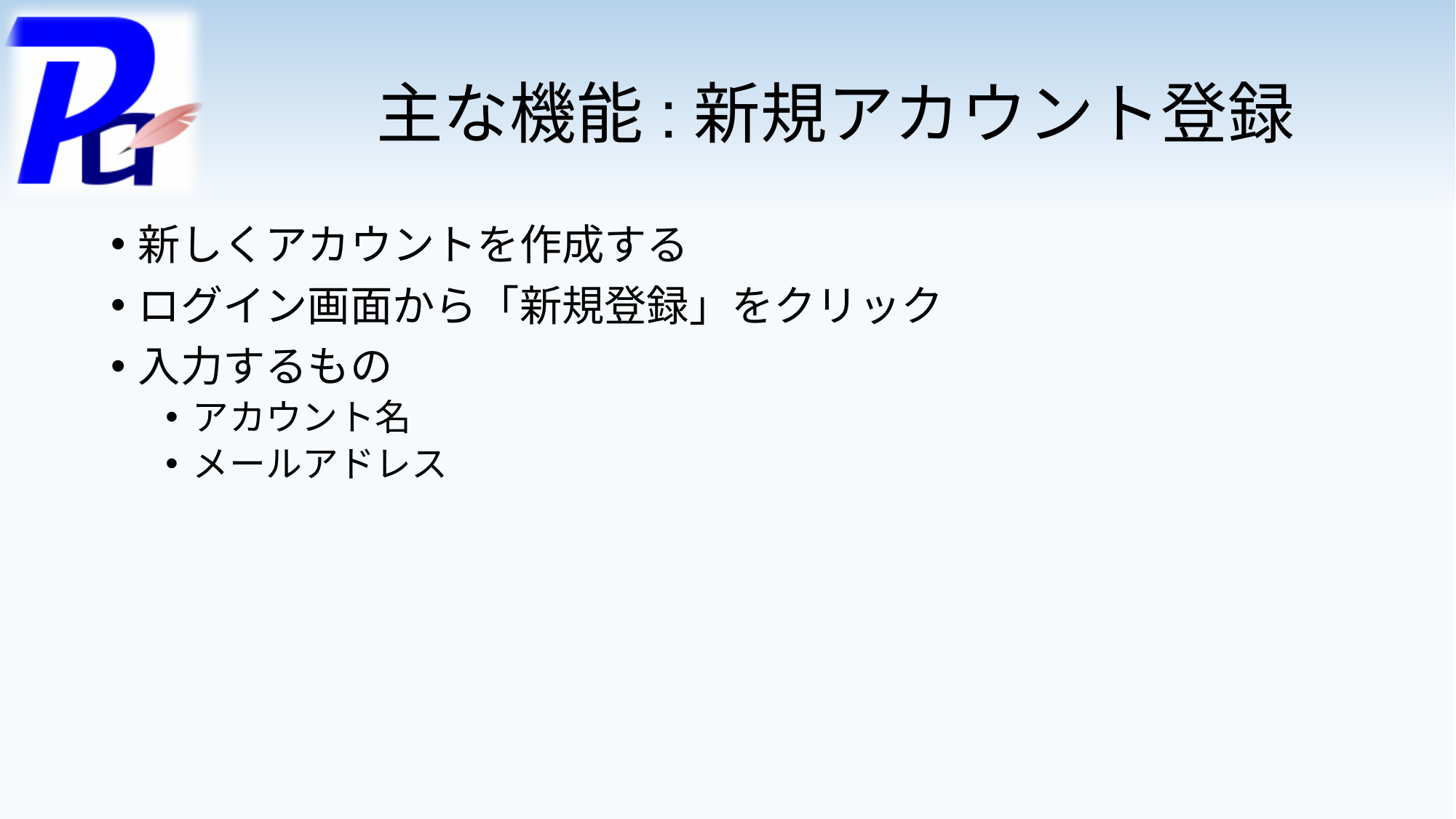

# 主な機能:新規アカウント登録
新しくアカウントを作成する
ログイン画面から「新規登録」をクリック
入力するもの
アカウント名
メールアドレス